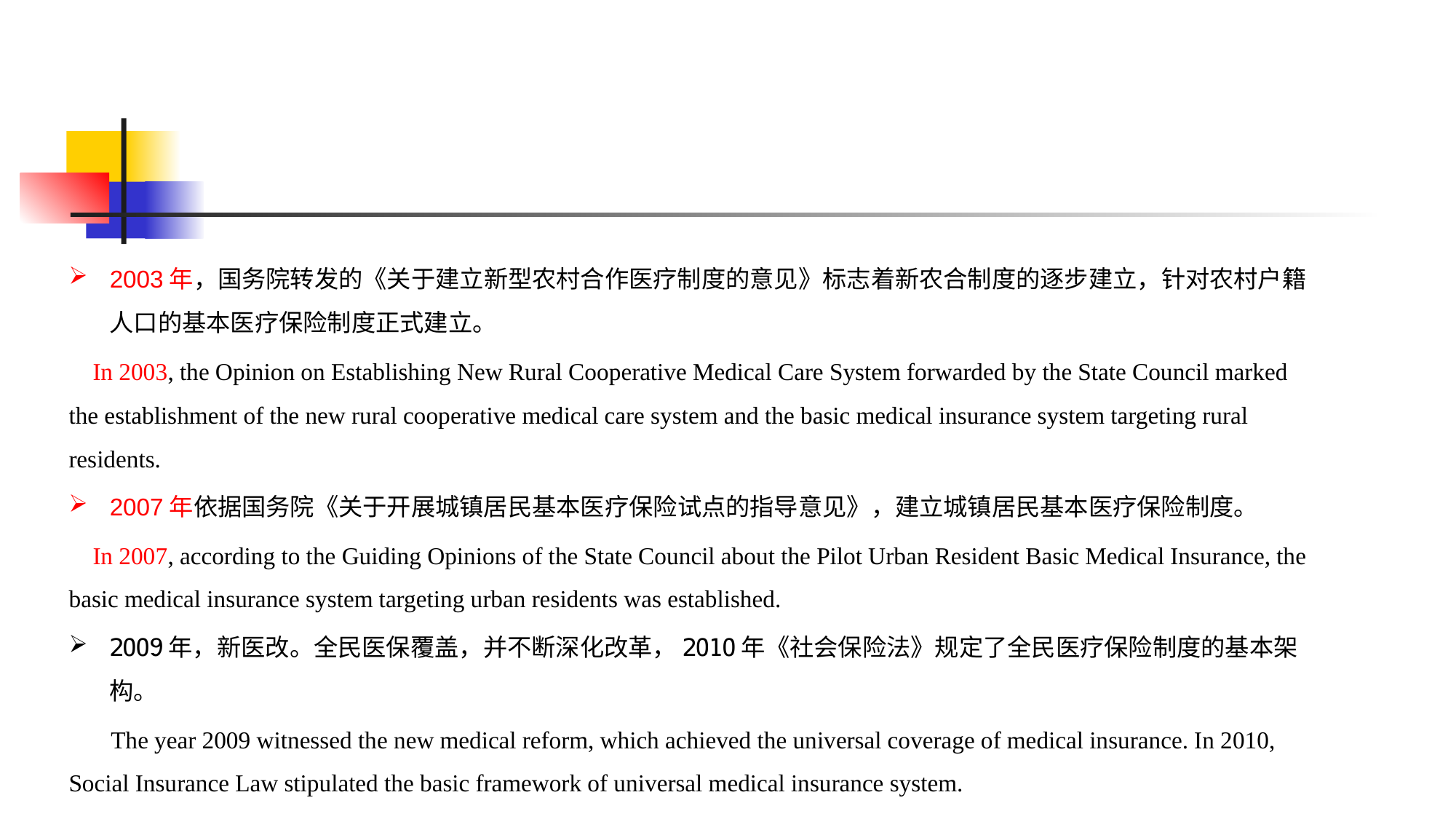

#
2003年，国务院转发的《关于建立新型农村合作医疗制度的意见》标志着新农合制度的逐步建立，针对农村户籍人口的基本医疗保险制度正式建立。
    In 2003, the Opinion on Establishing New Rural Cooperative Medical Care System forwarded by the State Council marked the establishment of the new rural cooperative medical care system and the basic medical insurance system targeting rural residents.
2007年依据国务院《关于开展城镇居民基本医疗保险试点的指导意见》，建立城镇居民基本医疗保险制度。
    In 2007, according to the Guiding Opinions of the State Council about the Pilot Urban Resident Basic Medical Insurance, the basic medical insurance system targeting urban residents was established.
2009年，新医改。全民医保覆盖，并不断深化改革，2010年《社会保险法》规定了全民医疗保险制度的基本架构。
       The year 2009 witnessed the new medical reform, which achieved the universal coverage of medical insurance. In 2010, Social Insurance Law stipulated the basic framework of universal medical insurance system.